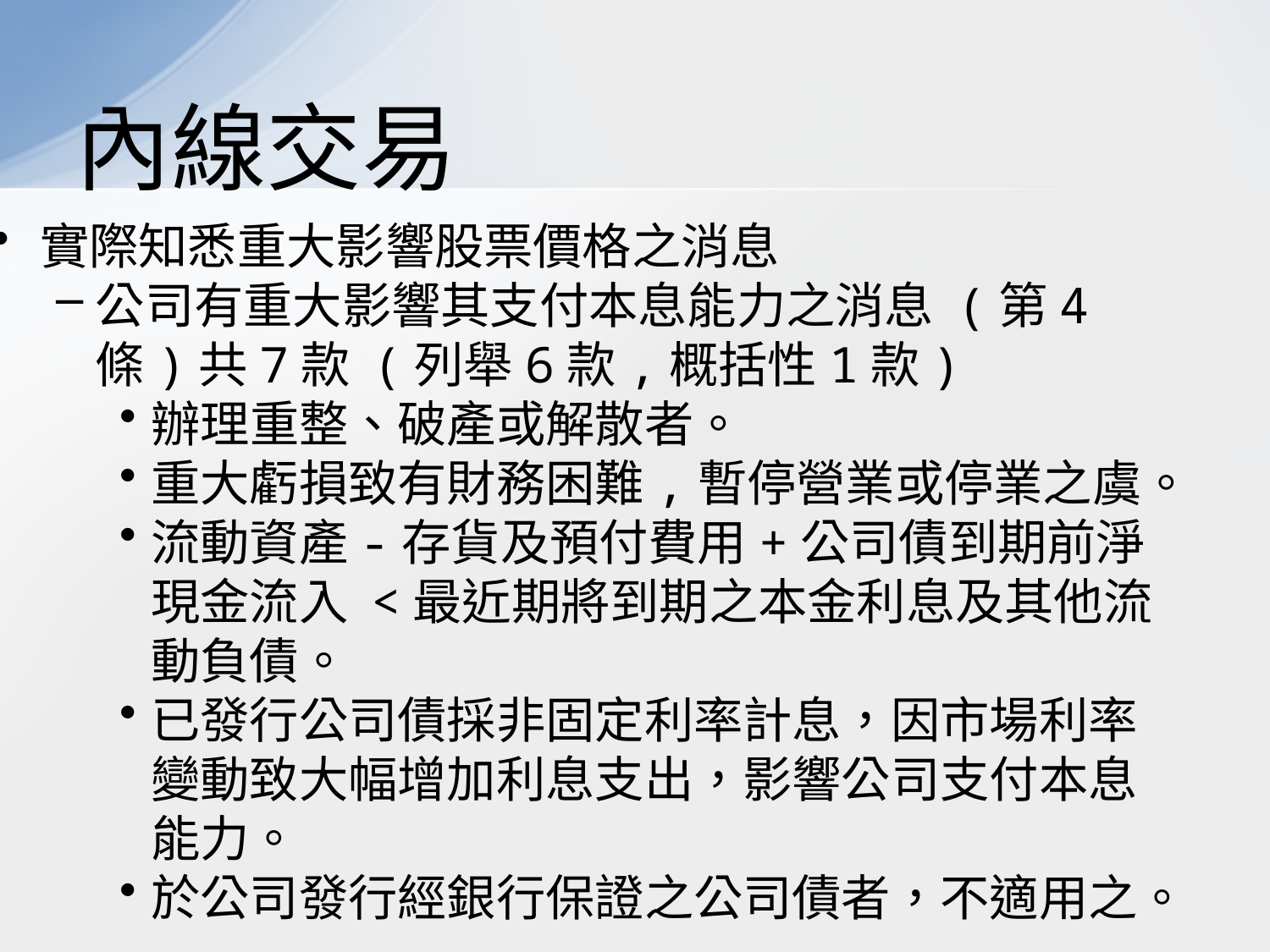

# 內線交易
實際知悉重大影響股票價格之消息
公司有重大影響其支付本息能力之消息 (第4條)共7款 (列舉6款,概括性1款)
辦理重整、破產或解散者。
重大虧損致有財務困難,暫停營業或停業之虞。
流動資產-存貨及預付費用+公司債到期前淨現金流入 <最近期將到期之本金利息及其他流動負債。
已發行公司債採非固定利率計息，因市場利率變動致大幅增加利息支出，影響公司支付本息能力。
於公司發行經銀行保證之公司債者，不適用之。